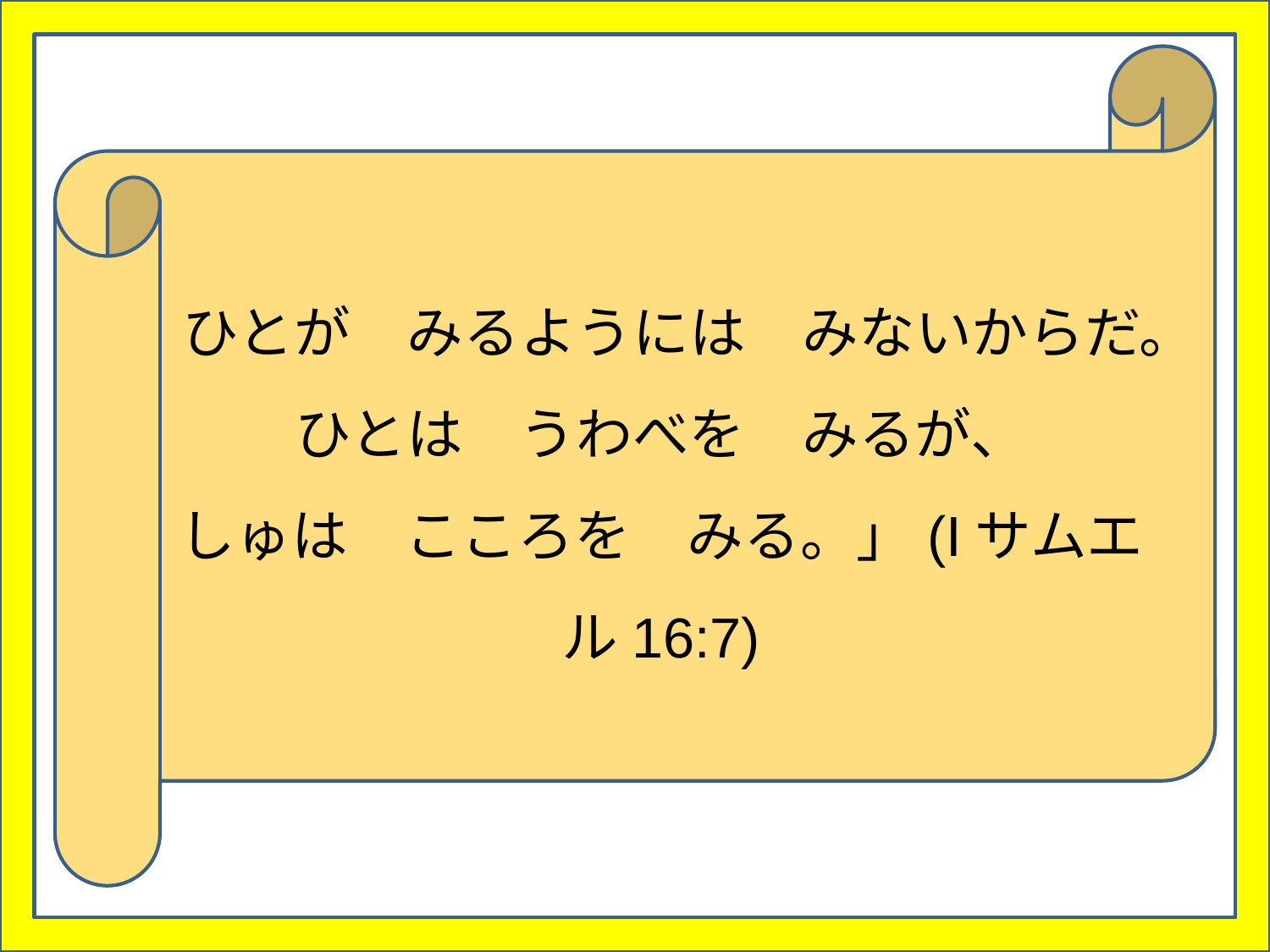

ひとが　みるようには　みないからだ。
ひとは　うわべを　みるが、
しゅは　こころを　みる。」(Iサムエル16:7)